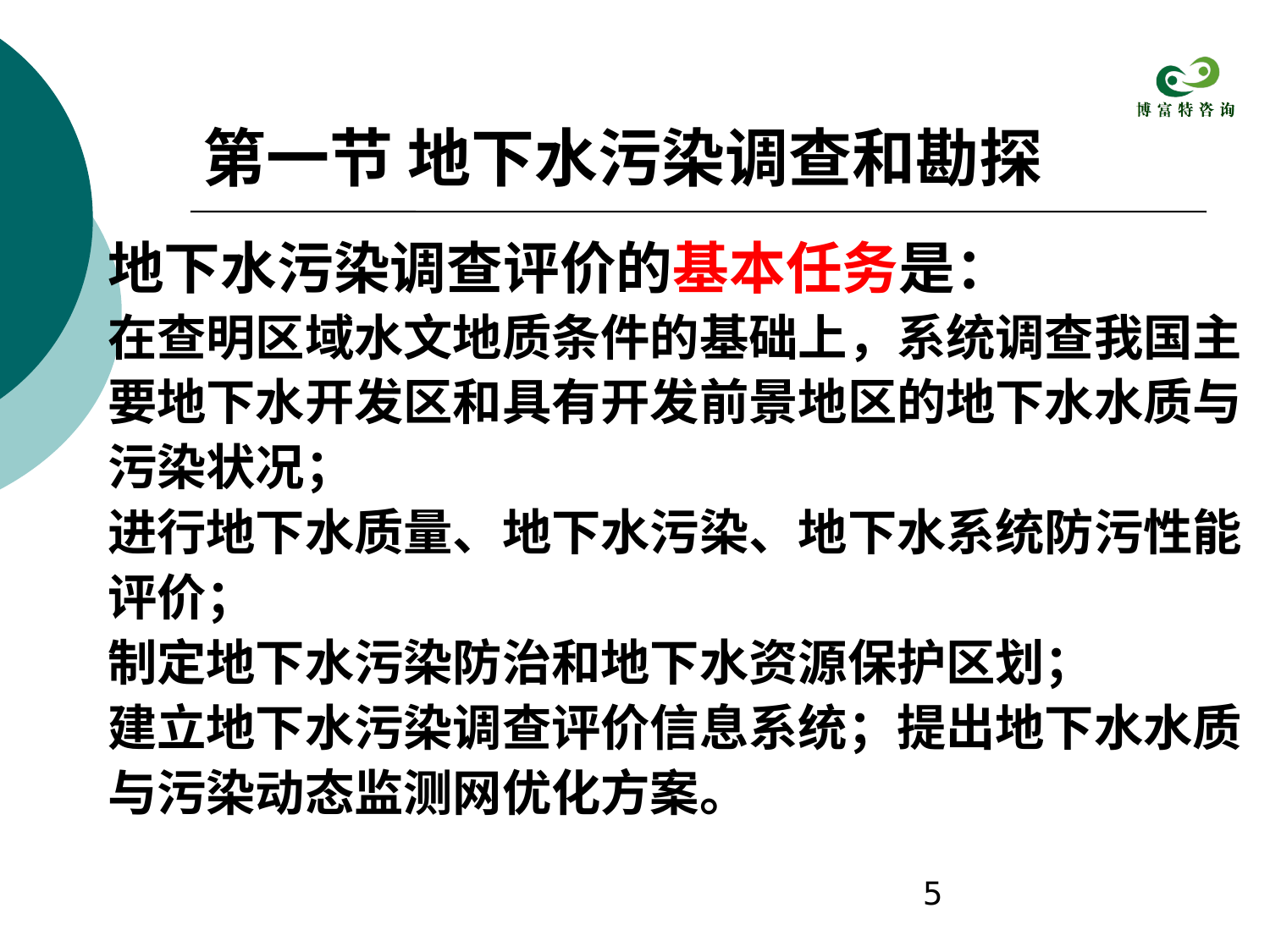

第一节 地下水污染调查和勘探
地下水污染调查评价的基本任务是：
在查明区域水文地质条件的基础上，系统调查我国主要地下水开发区和具有开发前景地区的地下水水质与污染状况；
进行地下水质量、地下水污染、地下水系统防污性能评价；
制定地下水污染防治和地下水资源保护区划；
建立地下水污染调查评价信息系统；提出地下水水质与污染动态监测网优化方案。

5